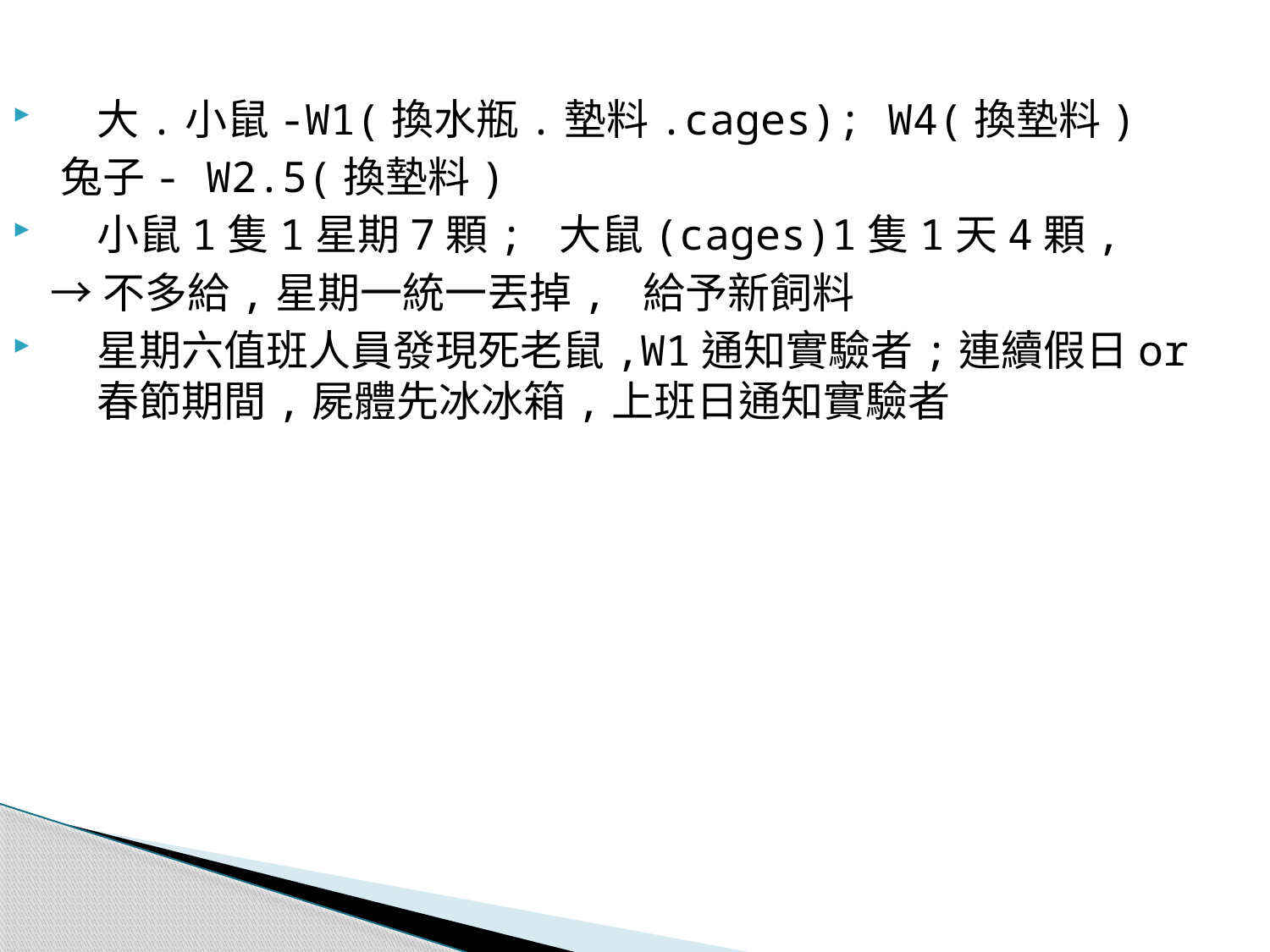

大.小鼠-W1(換水瓶.墊料.cages); W4(換墊料)
    兔子- W2.5(換墊料)
小鼠1隻1星期7顆; 大鼠(cages)1隻1天4顆,
    →不多給,星期一統一丟掉, 給予新飼料
星期六值班人員發現死老鼠,W1通知實驗者;連續假日or春節期間,屍體先冰冰箱,上班日通知實驗者